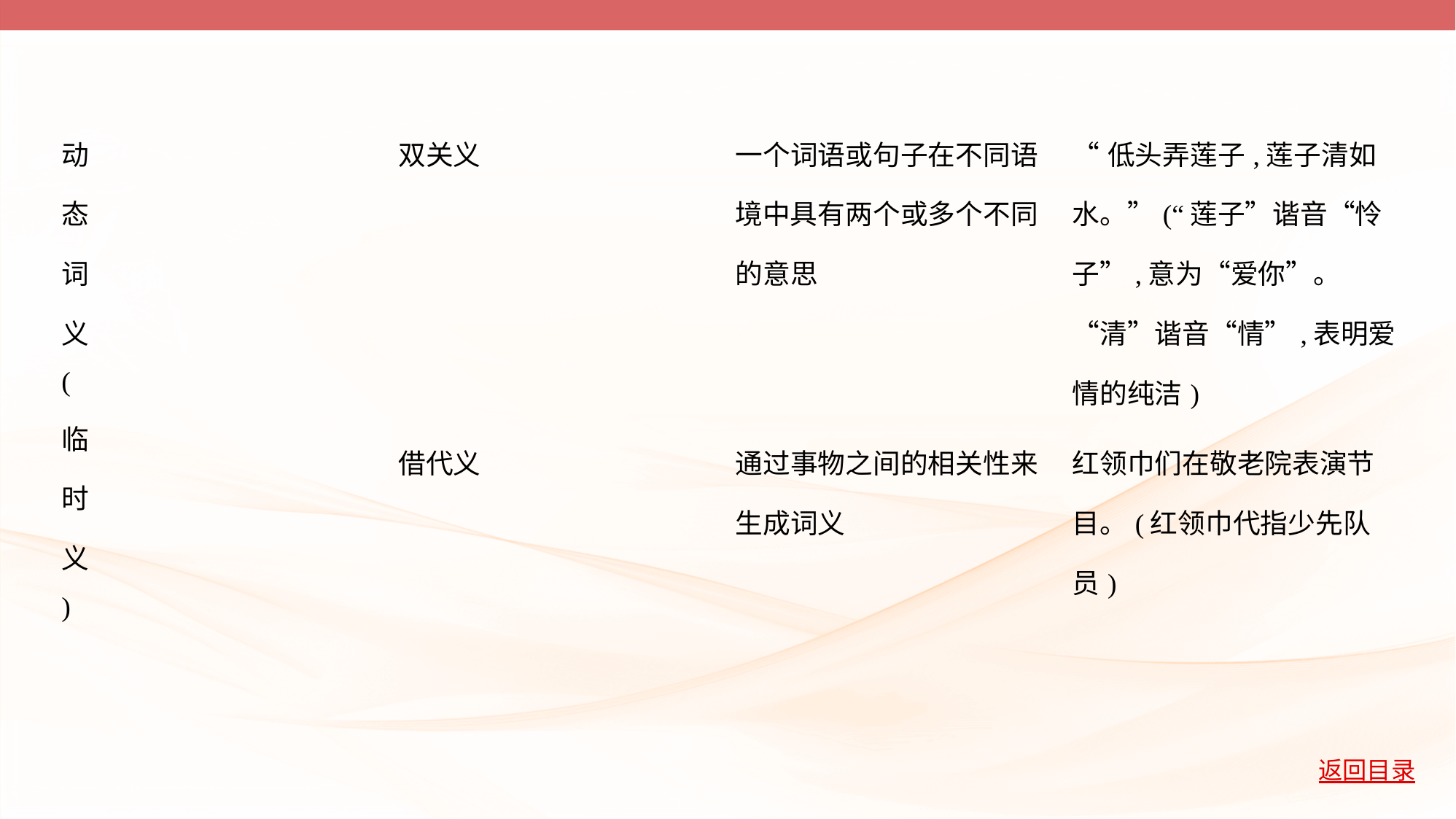

| 动 态 词 义 ( 临 时 义 ) | 双关义 | 一个词语或句子在不同语 境中具有两个或多个不同 的意思 | “低头弄莲子,莲子清如 水。”(“莲子”谐音“怜 子”,意为“爱你”。 “清”谐音“情”,表明爱 情的纯洁) |
| --- | --- | --- | --- |
|  | 借代义 | 通过事物之间的相关性来 生成词义 | 红领巾们在敬老院表演节 目。(红领巾代指少先队 员) |